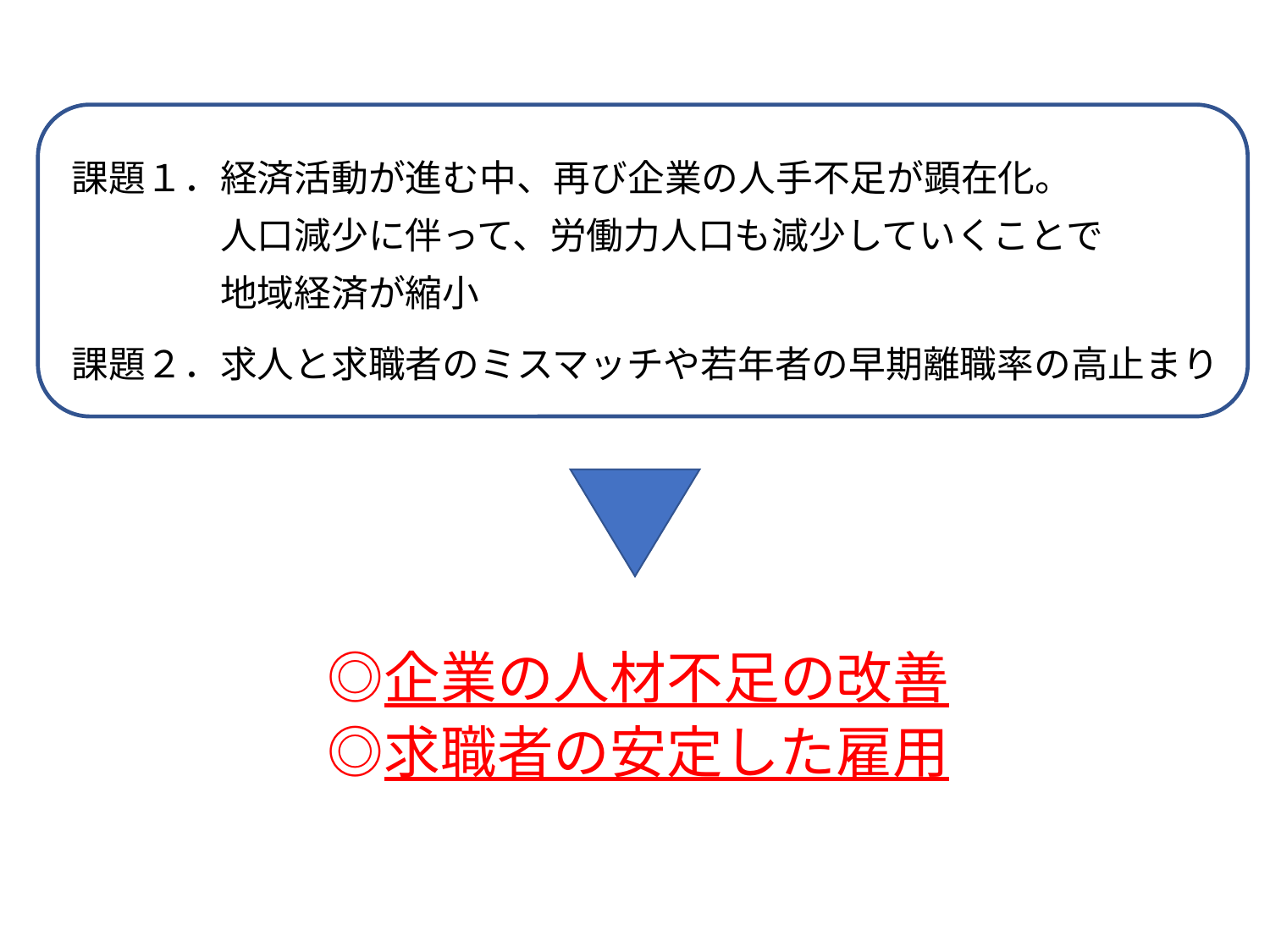

課題１．経済活動が進む中、再び企業の人手不足が顕在化。
　　　　　人口減少に伴って、労働力人口も減少していくことで
　　　　　地域経済が縮小
　課題２．求人と求職者のミスマッチや若年者の早期離職率の高止まり

　◎企業の人材不足の改善
　◎求職者の安定した雇用